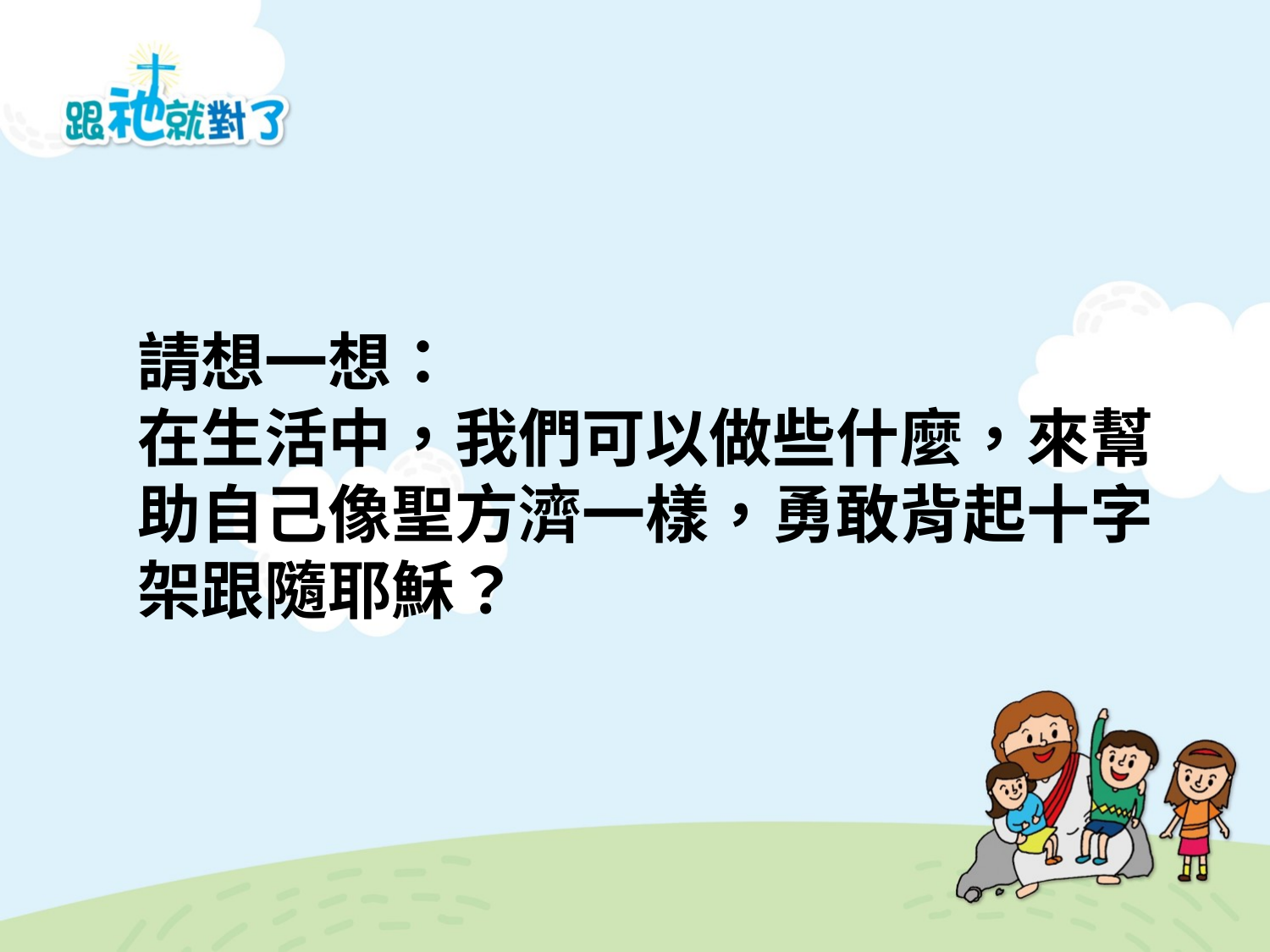

請想一想：
在生活中，我們可以做些什麼，來幫助自己像聖方濟一樣，勇敢背起十字架跟隨耶穌？